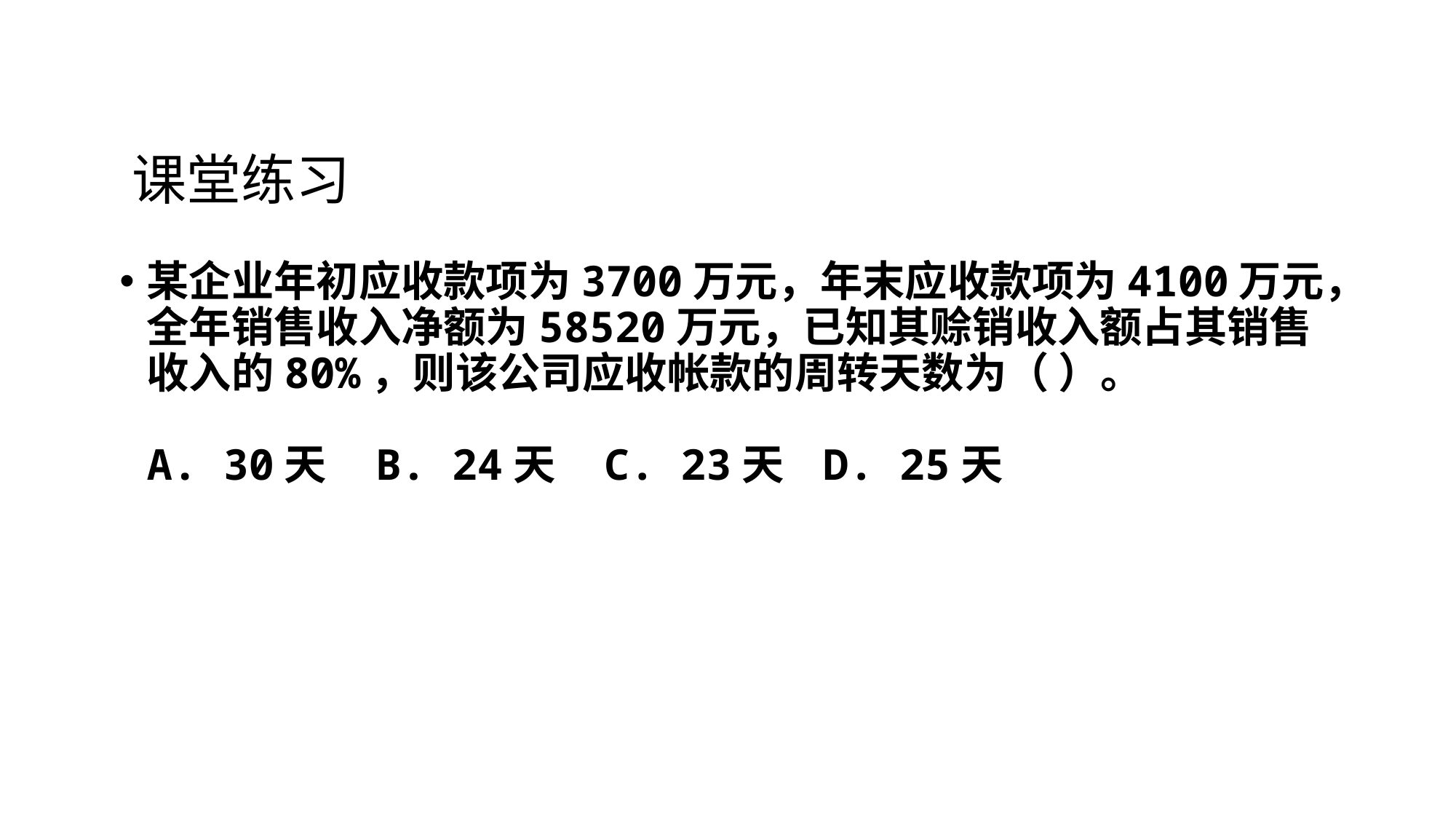

# 课堂练习
某企业年初应收款项为3700万元，年末应收款项为4100万元，全年销售收入净额为58520万元，已知其赊销收入额占其销售收入的80%，则该公司应收帐款的周转天数为（ ）。
　　
A. 30天    B. 24天    C. 23天   D. 25天